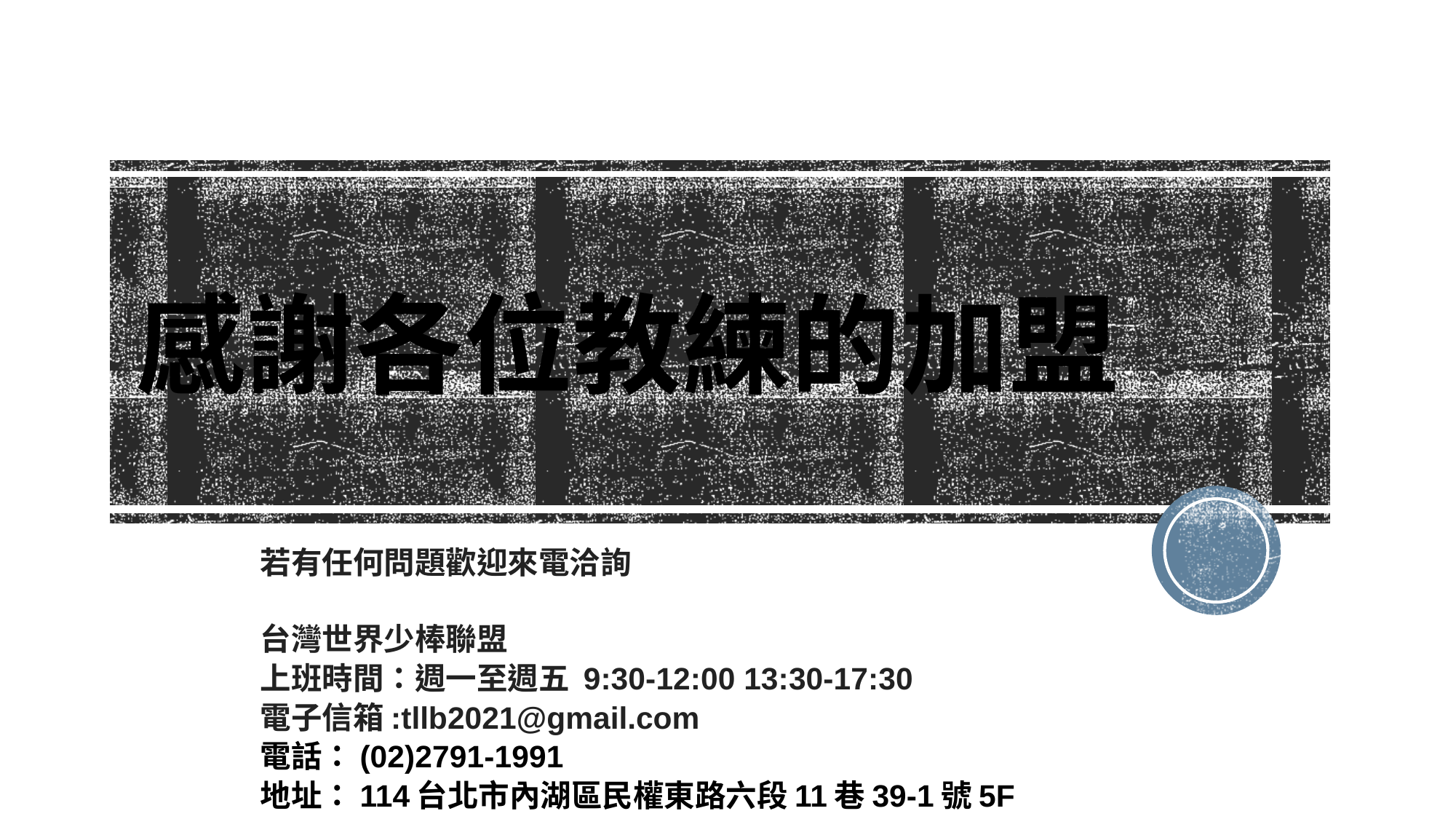

# 感謝各位教練的加盟
若有任何問題歡迎來電洽詢
台灣世界少棒聯盟
上班時間：週一至週五 9:30-12:00 13:30-17:30
電子信箱:tllb2021@gmail.com
電話：(02)2791-1991
地址：114台北市內湖區民權東路六段11巷39-1號5F